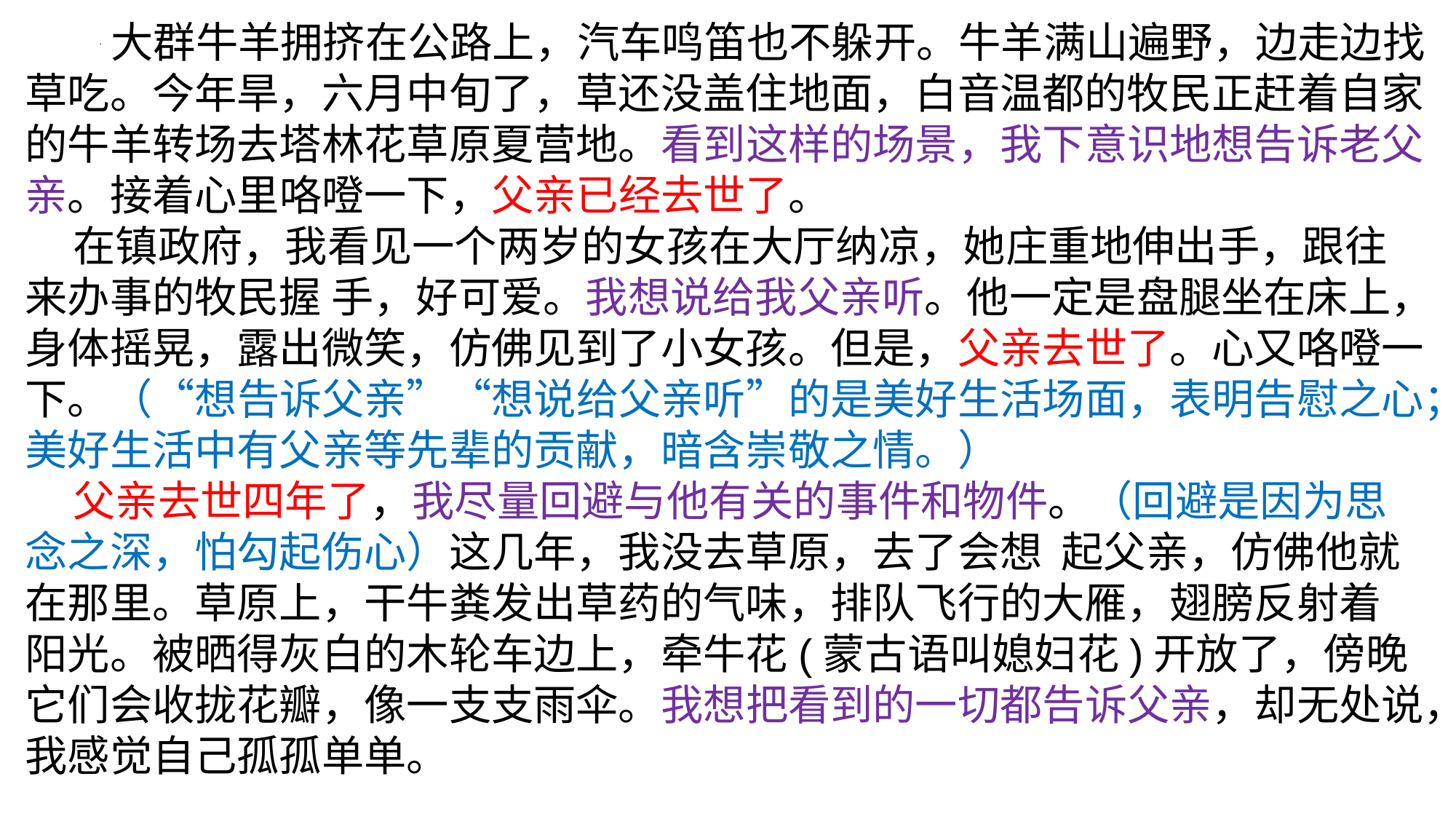

大群牛羊拥挤在公路上，汽车鸣笛也不躲开。牛羊满山遍野，边走边找草吃。今年旱，六月中旬了，草还没盖住地面，白音温都的牧民正赶着自家的牛羊转场去塔林花草原夏营地。看到这样的场景，我下意识地想告诉老父亲。接着心里咯噔一下，父亲已经去世了。
    在镇政府，我看见一个两岁的女孩在大厅纳凉，她庄重地伸出手，跟往来办事的牧民握 手，好可爱。我想说给我父亲听。他一定是盘腿坐在床上，身体摇晃，露出微笑，仿佛见到了小女孩。但是，父亲去世了。心又咯噔一下。（“想告诉父亲”“想说给父亲听”的是美好生活场面，表明告慰之心；美好生活中有父亲等先辈的贡献，暗含崇敬之情。）
    父亲去世四年了，我尽量回避与他有关的事件和物件。（回避是因为思念之深，怕勾起伤心）这几年，我没去草原，去了会想  起父亲，仿佛他就在那里。草原上，干牛粪发出草药的气味，排队飞行的大雁，翅膀反射着 阳光。被晒得灰白的木轮车边上，牵牛花(蒙古语叫媳妇花)开放了，傍晚它们会收拢花瓣，像一支支雨伞。我想把看到的一切都告诉父亲，却无处说，我感觉自己孤孤单单。